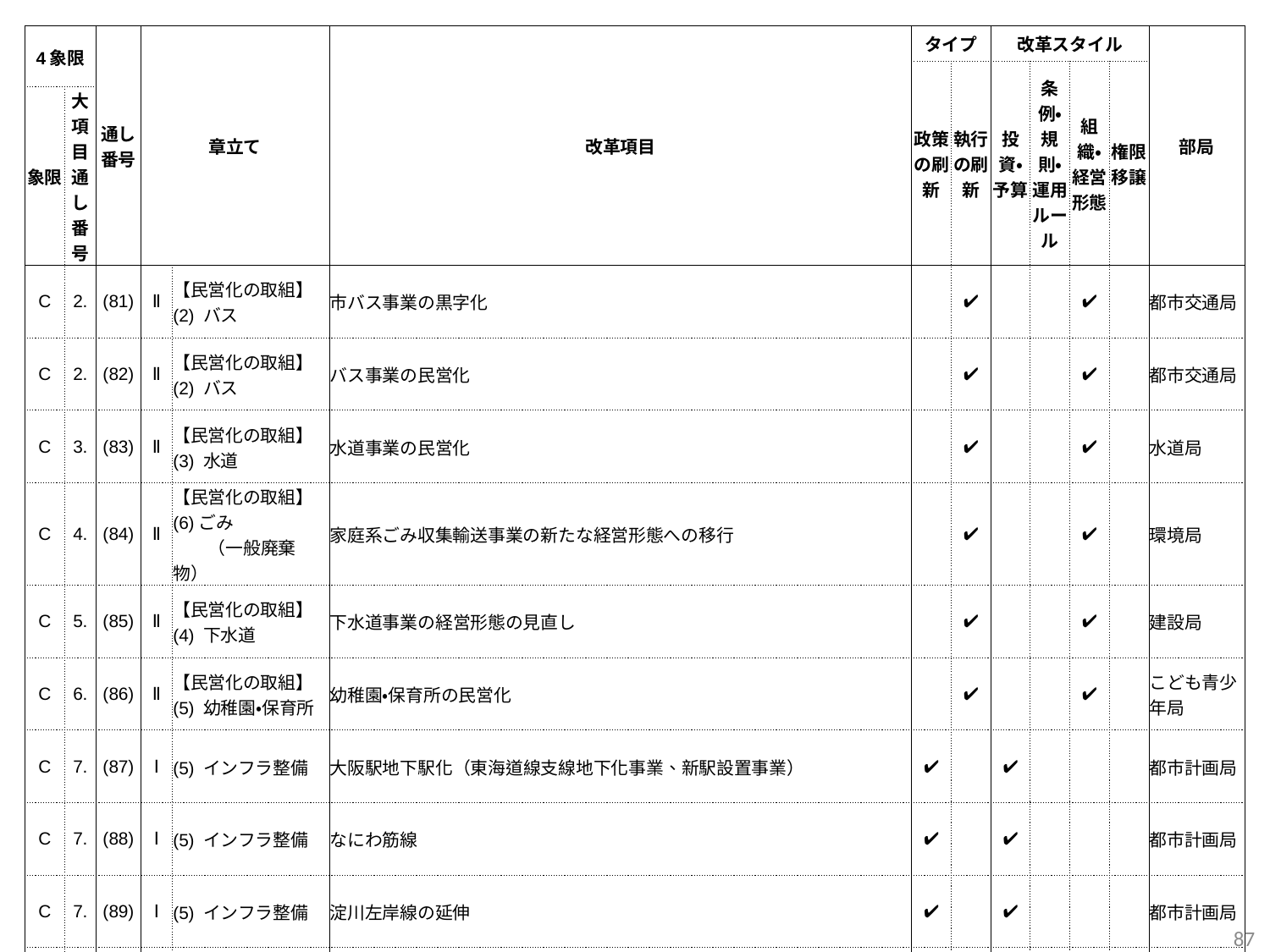

| 4象限 |  | 通し番号 | 章立て |  | 改革項目 | タイプ |  | 改革スタイル |  |  |  | 部局 |
| --- | --- | --- | --- | --- | --- | --- | --- | --- | --- | --- | --- | --- |
|  |  |  |  |  |  | 政策の刷新 | 執行の刷新 | 投資・予算 | 条例・規則・ 運用ルール | 組織・経営形態 | 権限移譲 |  |
| 象限 | 大項目通し番号 |  |  |  |  |  |  |  |  |  |  |  |
| C | 2. | (81) | Ⅱ | 【民営化の取組】 (2) バス | 市バス事業の黒字化 |  | ✔ |  |  | ✔ |  | 都市交通局 |
| C | 2. | (82) | Ⅱ | 【民営化の取組】 (2) バス | バス事業の民営化 |  | ✔ |  |  | ✔ |  | 都市交通局 |
| C | 3. | (83) | Ⅱ | 【民営化の取組】 (3) 水道 | 水道事業の民営化 |  | ✔ |  |  | ✔ |  | 水道局 |
| C | 4. | (84) | Ⅱ | 【民営化の取組】 (6)ごみ 　　（一般廃棄物） | 家庭系ごみ収集輸送事業の新たな経営形態への移行 |  | ✔ |  |  | ✔ |  | 環境局 |
| C | 5. | (85) | Ⅱ | 【民営化の取組】 (4) 下水道 | 下水道事業の経営形態の見直し |  | ✔ |  |  | ✔ |  | 建設局 |
| C | 6. | (86) | Ⅱ | 【民営化の取組】 (5) 幼稚園・保育所 | 幼稚園・保育所の民営化 |  | ✔ |  |  | ✔ |  | こども青少年局 |
| C | 7. | (87) | Ⅰ | (5) インフラ整備 | 大阪駅地下駅化（東海道線支線地下化事業、新駅設置事業） | ✔ |  | ✔ |  |  |  | 都市計画局 |
| C | 7. | (88) | Ⅰ | (5) インフラ整備 | なにわ筋線 | ✔ |  | ✔ |  |  |  | 都市計画局 |
| C | 7. | (89) | Ⅰ | (5) インフラ整備 | 淀川左岸線の延伸 | ✔ |  | ✔ |  |  |  | 都市計画局 |
| C | 8. | (90) | Ⅲ | (7) 組織・事業の 　一元化 | 府営港湾／市営港湾 | ✔ |  |  |  | ✔ |  | 港湾局 |
87